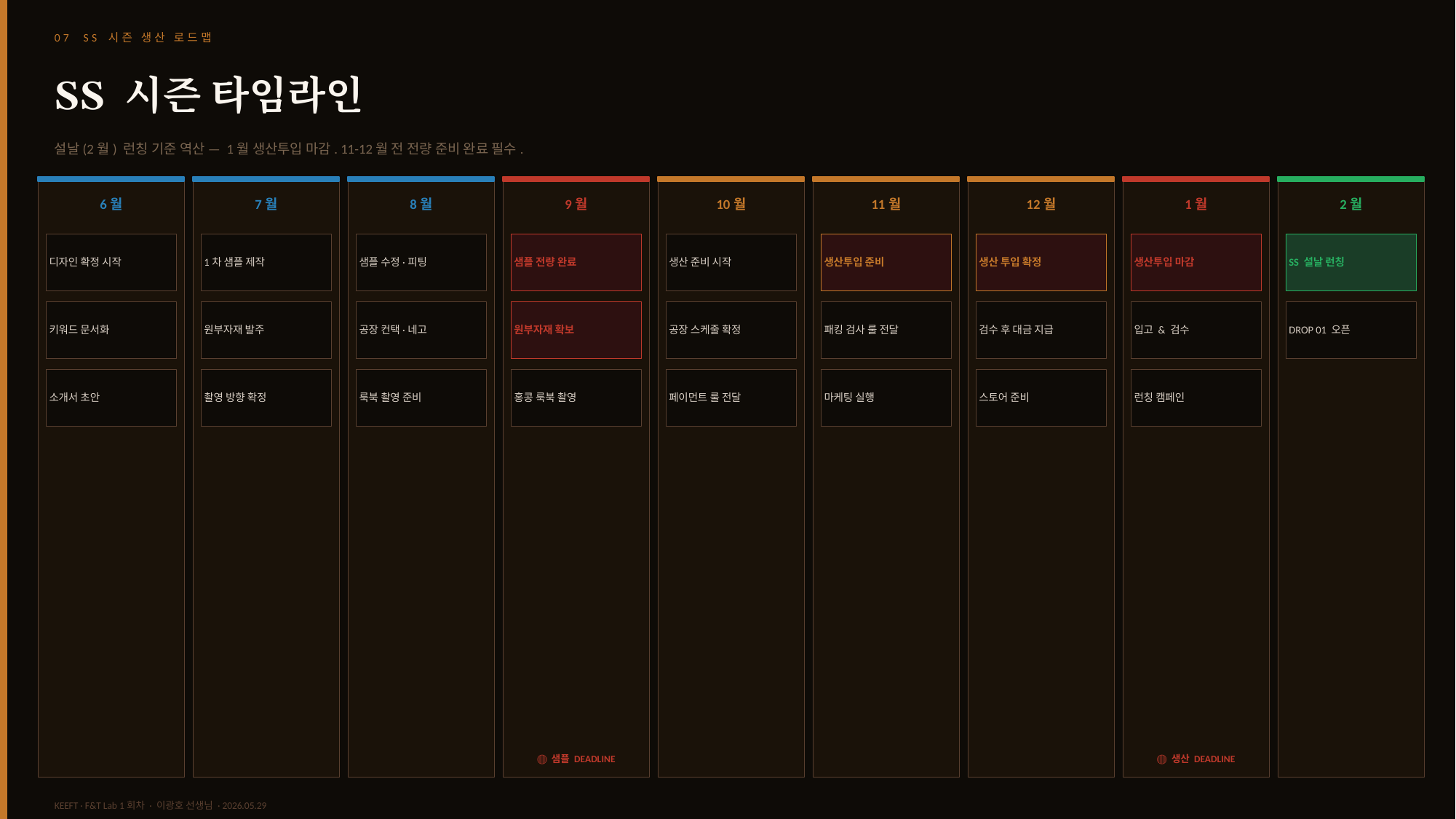

07  SS 시즌 생산 로드맵
SS 시즌 타임라인
설날(2월) 런칭 기준 역산 — 1월 생산투입 마감. 11-12월 전 전량 준비 완료 필수.

6월
7월
8월
9월
10월
11월
12월
1월
2월

디자인 확정 시작
1차 샘플 제작
샘플 수정·피팅
샘플 전량 완료
생산 준비 시작
생산투입 준비
생산 투입 확정
생산투입 마감
SS 설날 런칭

키워드 문서화
원부자재 발주
공장 컨택·네고
원부자재 확보
공장 스케줄 확정
패킹 검사 룰 전달
검수 후 대금 지급
입고 & 검수
DROP 01 오픈

소개서 초안
촬영 방향 확정
룩북 촬영 준비
홍콩 룩북 촬영
페이먼트 룰 전달
마케팅 실행
스토어 준비
런칭 캠페인
🔴 샘플 DEADLINE
🔴 생산 DEADLINE
KEEFT · F&T Lab 1회차 · 이광호 선생님 · 2026.05.29